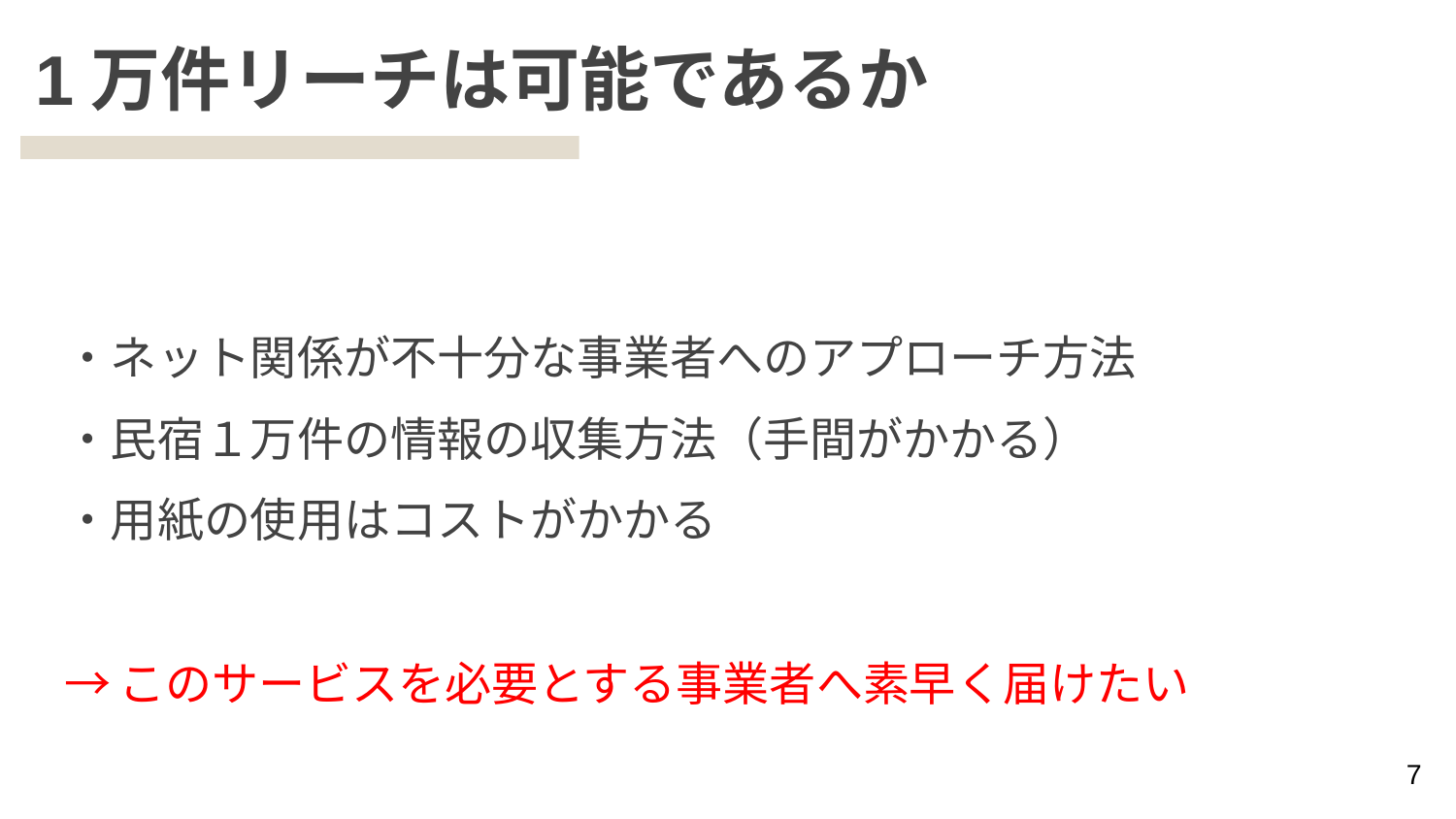

# 1万件リーチは可能であるか

・ネット関係が不十分な事業者へのアプローチ方法
・民宿１万件の情報の収集方法（手間がかかる）
・用紙の使用はコストがかかる

→このサービスを必要とする事業者へ素早く届けたい
7